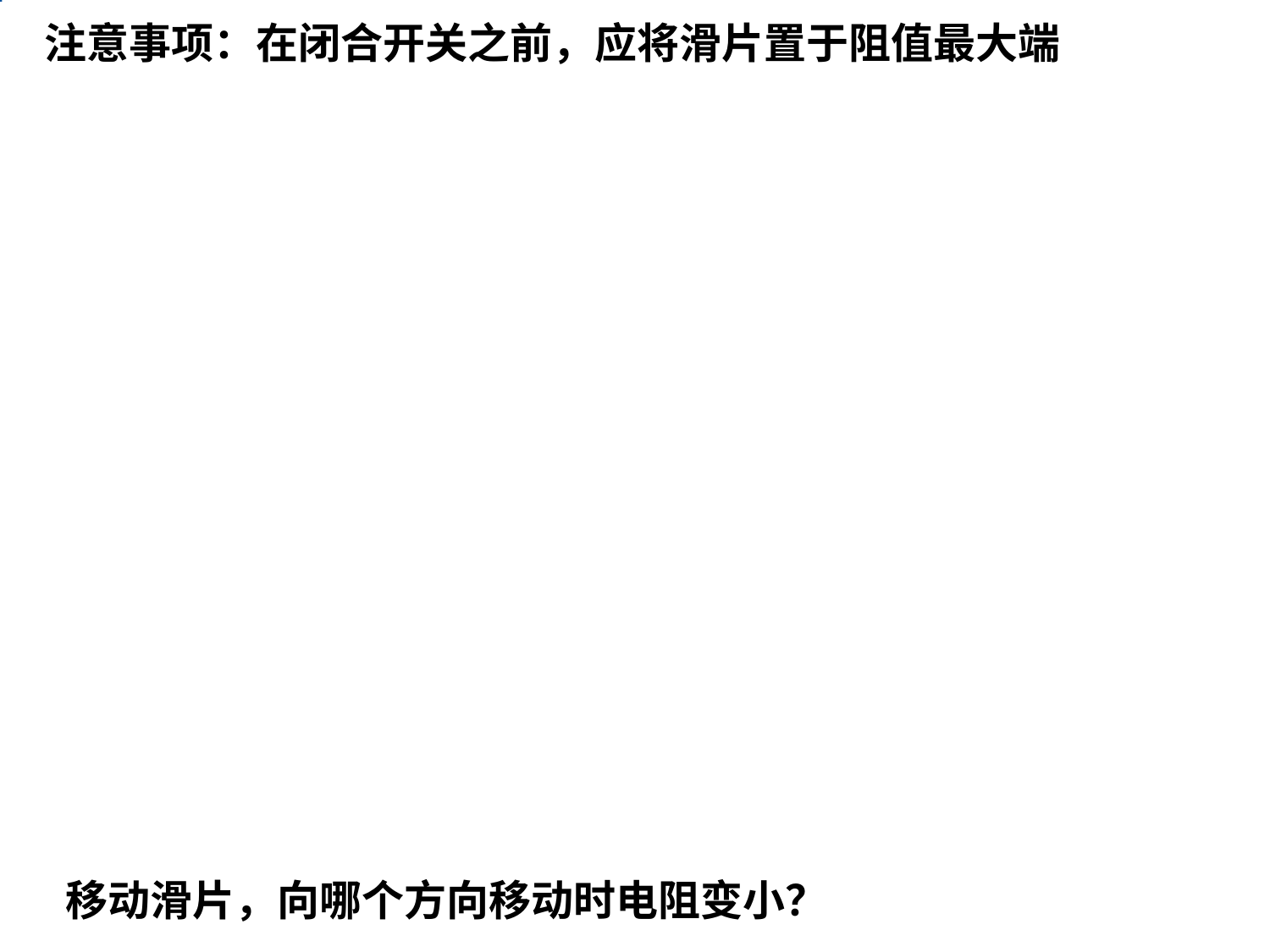

注意事项：在闭合开关之前，应将滑片置于阻值最大端

移动滑片，向哪个方向移动时电阻变小？